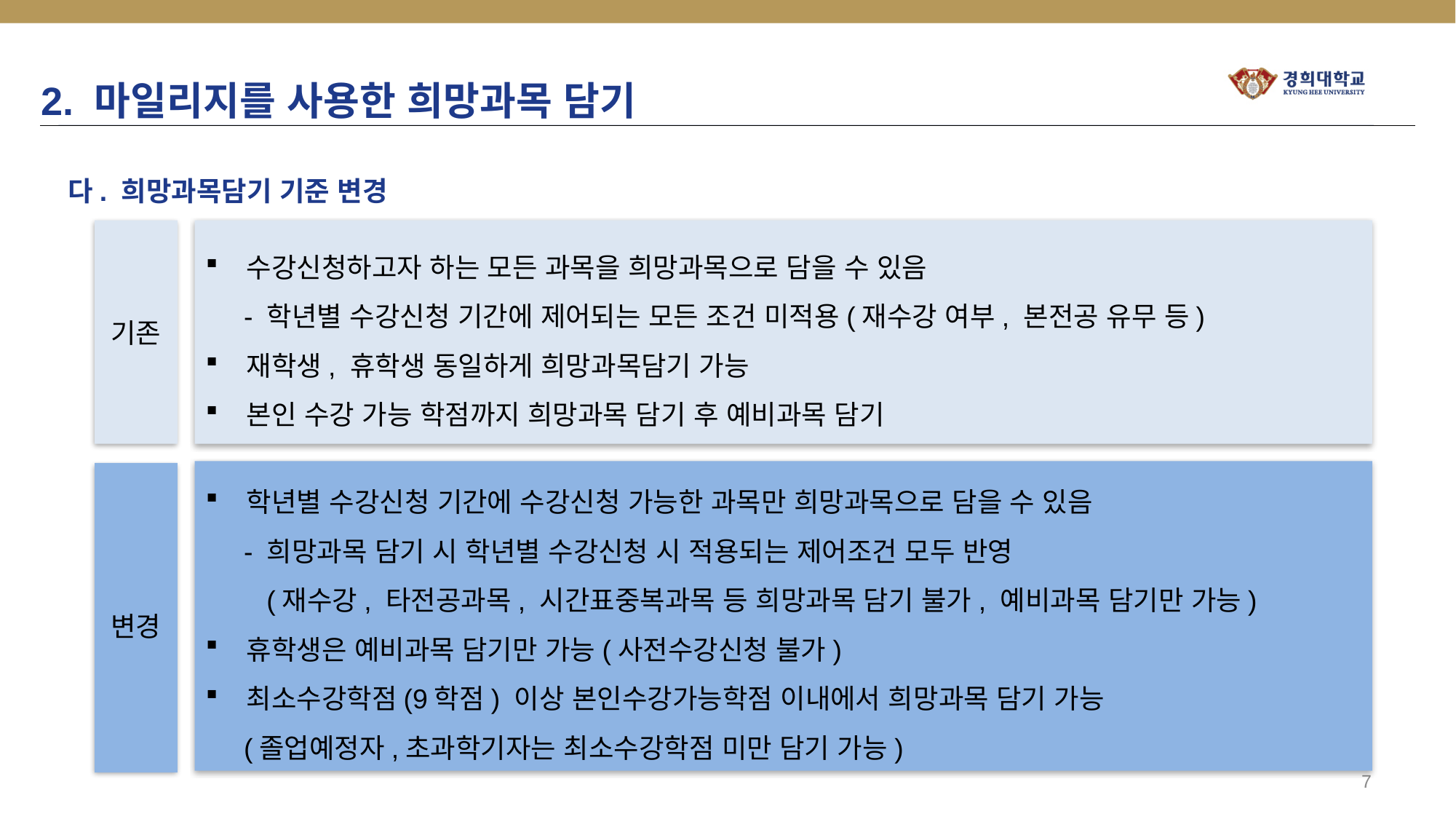

2. 마일리지를 사용한 희망과목 담기
다. 희망과목담기 기준 변경
기존
수강신청하고자 하는 모든 과목을 희망과목으로 담을 수 있음
     - 학년별 수강신청 기간에 제어되는 모든 조건 미적용(재수강 여부, 본전공 유무 등)
재학생, 휴학생 동일하게 희망과목담기 가능
본인 수강 가능 학점까지 희망과목 담기 후 예비과목 담기
학년별 수강신청 기간에 수강신청 가능한 과목만 희망과목으로 담을 수 있음
     - 희망과목 담기 시 학년별 수강신청 시 적용되는 제어조건 모두 반영
        (재수강, 타전공과목, 시간표중복과목 등 희망과목 담기 불가, 예비과목 담기만 가능)
휴학생은 예비과목 담기만 가능(사전수강신청 불가)
최소수강학점(9학점) 이상 본인수강가능학점 이내에서 희망과목 담기 가능
     (졸업예정자,초과학기자는 최소수강학점 미만 담기 가능)
변경
7